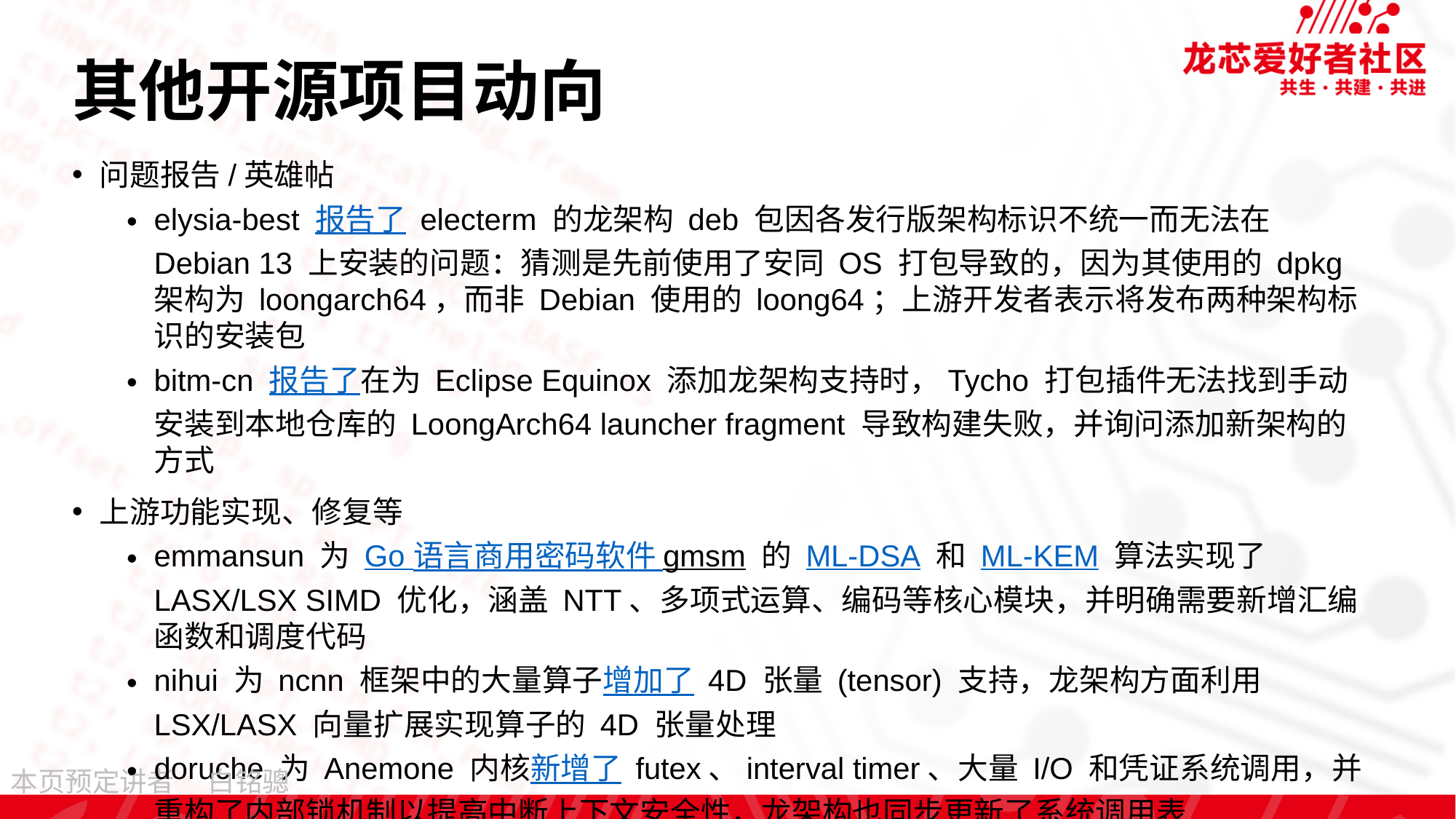

# 其他开源项目动向
问题报告/英雄帖
elysia-best 报告了 electerm 的龙架构 deb 包因各发行版架构标识不统一而无法在 Debian 13 上安装的问题：猜测是先前使用了安同 OS 打包导致的，因为其使用的 dpkg 架构为 loongarch64，而非 Debian 使用的 loong64；上游开发者表示将发布两种架构标识的安装包
bitm-cn 报告了在为 Eclipse Equinox 添加龙架构支持时，Tycho 打包插件无法找到手动安装到本地仓库的 LoongArch64 launcher fragment 导致构建失败，并询问添加新架构的方式
上游功能实现、修复等
emmansun 为 Go 语言商用密码软件 gmsm 的 ML-DSA 和 ML-KEM 算法实现了 LASX/LSX SIMD 优化，涵盖 NTT、多项式运算、编码等核心模块，并明确需要新增汇编函数和调度代码
nihui 为 ncnn 框架中的大量算子增加了 4D 张量 (tensor) 支持，龙架构方面利用 LSX/LASX 向量扩展实现算子的 4D 张量处理
doruche 为 Anemone 内核新增了 futex、interval timer、大量 I/O 和凭证系统调用，并重构了内部锁机制以提高中断上下文安全性，龙架构也同步更新了系统调用表
白铭骢